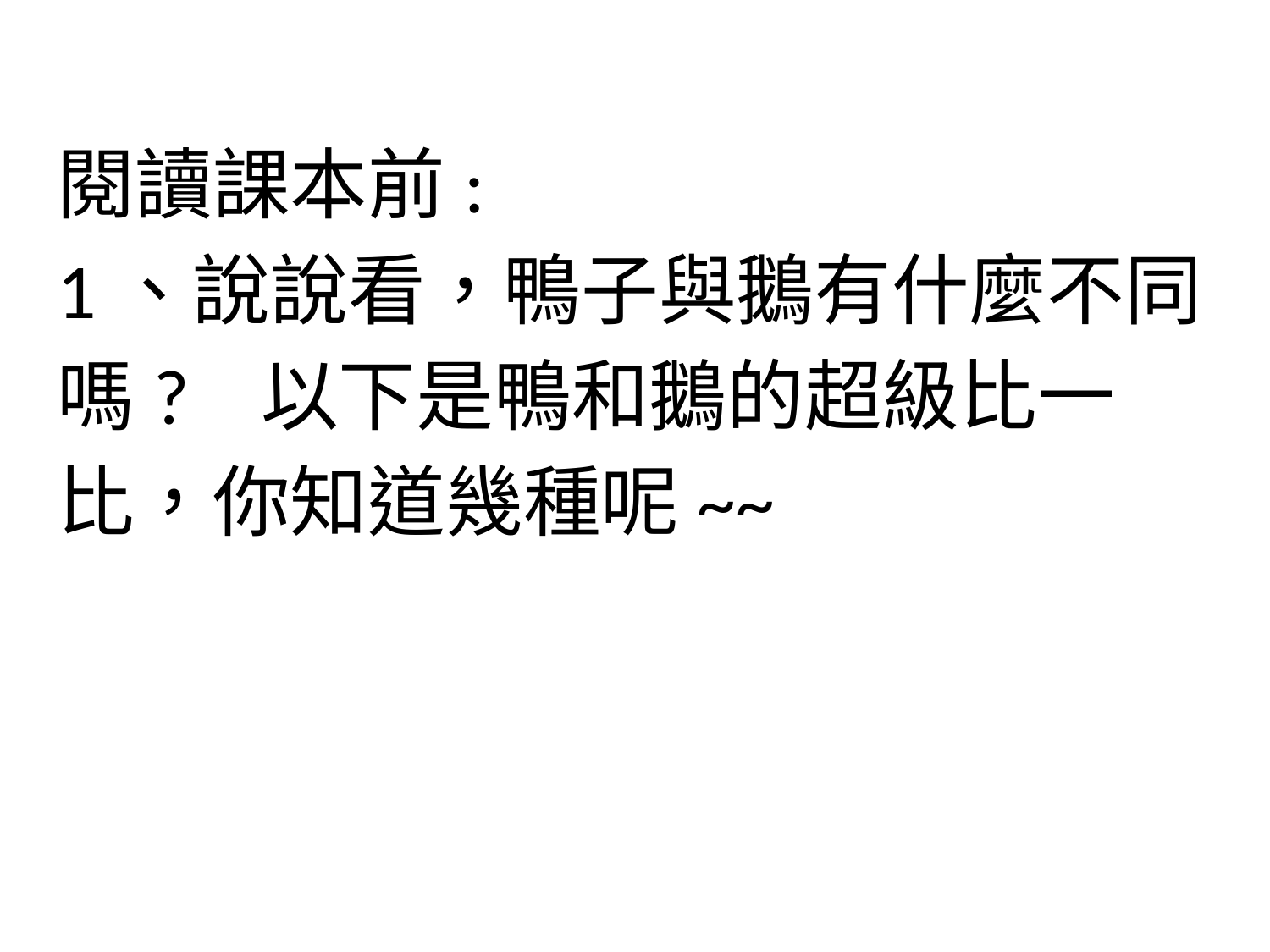

閱讀課本前:
1、說說看，鴨子與鵝有什麼不同嗎?   以下是鴨和鵝的超級比一比，你知道幾種呢~~